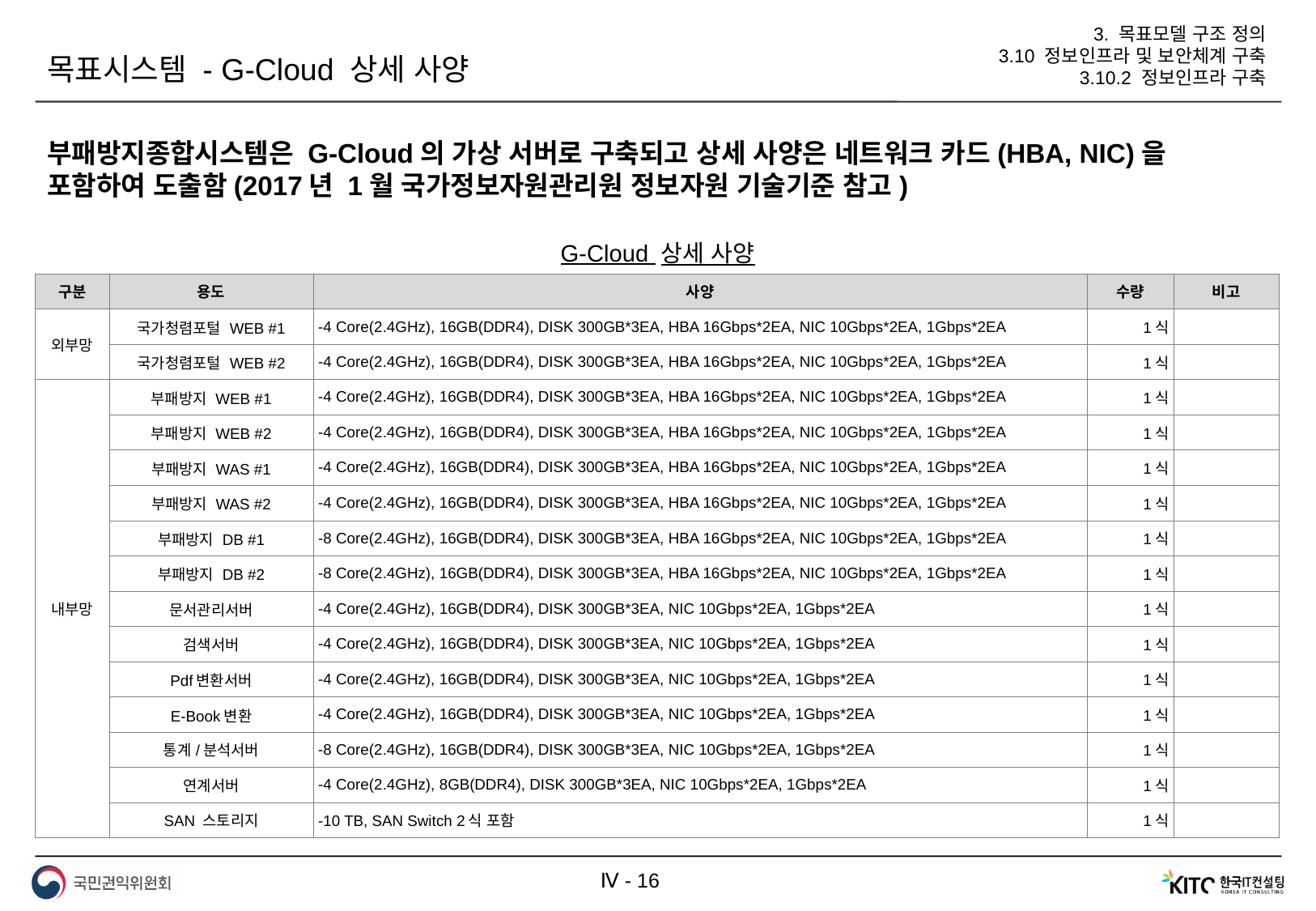

3. 목표모델 구조 정의
3.10 정보인프라 및 보안체계 구축
3.10.2 정보인프라 구축
목표시스템 - G-Cloud 상세 사양
부패방지종합시스템은 G-Cloud의 가상 서버로 구축되고 상세 사양은 네트워크 카드(HBA, NIC)을 포함하여 도출함(2017년 1월 국가정보자원관리원 정보자원 기술기준 참고)
G-Cloud 상세 사양
| 구분 | 용도 | 사양 | 수량 | 비고 |
| --- | --- | --- | --- | --- |
| 외부망 | 국가청렴포털 WEB #1 | -4 Core(2.4GHz), 16GB(DDR4), DISK 300GB\*3EA, HBA 16Gbps\*2EA, NIC 10Gbps\*2EA, 1Gbps\*2EA | 1식 |  |
|  | 국가청렴포털 WEB #2 | -4 Core(2.4GHz), 16GB(DDR4), DISK 300GB\*3EA, HBA 16Gbps\*2EA, NIC 10Gbps\*2EA, 1Gbps\*2EA | 1식 |  |
| 내부망 | 부패방지 WEB #1 | -4 Core(2.4GHz), 16GB(DDR4), DISK 300GB\*3EA, HBA 16Gbps\*2EA, NIC 10Gbps\*2EA, 1Gbps\*2EA | 1식 |  |
|  | 부패방지 WEB #2 | -4 Core(2.4GHz), 16GB(DDR4), DISK 300GB\*3EA, HBA 16Gbps\*2EA, NIC 10Gbps\*2EA, 1Gbps\*2EA | 1식 |  |
|  | 부패방지 WAS #1 | -4 Core(2.4GHz), 16GB(DDR4), DISK 300GB\*3EA, HBA 16Gbps\*2EA, NIC 10Gbps\*2EA, 1Gbps\*2EA | 1식 |  |
|  | 부패방지 WAS #2 | -4 Core(2.4GHz), 16GB(DDR4), DISK 300GB\*3EA, HBA 16Gbps\*2EA, NIC 10Gbps\*2EA, 1Gbps\*2EA | 1식 |  |
|  | 부패방지 DB #1 | -8 Core(2.4GHz), 16GB(DDR4), DISK 300GB\*3EA, HBA 16Gbps\*2EA, NIC 10Gbps\*2EA, 1Gbps\*2EA | 1식 |  |
|  | 부패방지 DB #2 | -8 Core(2.4GHz), 16GB(DDR4), DISK 300GB\*3EA, HBA 16Gbps\*2EA, NIC 10Gbps\*2EA, 1Gbps\*2EA | 1식 |  |
|  | 문서관리서버 | -4 Core(2.4GHz), 16GB(DDR4), DISK 300GB\*3EA, NIC 10Gbps\*2EA, 1Gbps\*2EA | 1식 |  |
|  | 검색서버 | -4 Core(2.4GHz), 16GB(DDR4), DISK 300GB\*3EA, NIC 10Gbps\*2EA, 1Gbps\*2EA | 1식 |  |
|  | Pdf변환서버 | -4 Core(2.4GHz), 16GB(DDR4), DISK 300GB\*3EA, NIC 10Gbps\*2EA, 1Gbps\*2EA | 1식 |  |
|  | E-Book변환 | -4 Core(2.4GHz), 16GB(DDR4), DISK 300GB\*3EA, NIC 10Gbps\*2EA, 1Gbps\*2EA | 1식 |  |
|  | 통계/분석서버 | -8 Core(2.4GHz), 16GB(DDR4), DISK 300GB\*3EA, NIC 10Gbps\*2EA, 1Gbps\*2EA | 1식 |  |
|  | 연계서버 | -4 Core(2.4GHz), 8GB(DDR4), DISK 300GB\*3EA, NIC 10Gbps\*2EA, 1Gbps\*2EA | 1식 |  |
|  | SAN 스토리지 | -10 TB, SAN Switch 2식 포함 | 1식 |  |